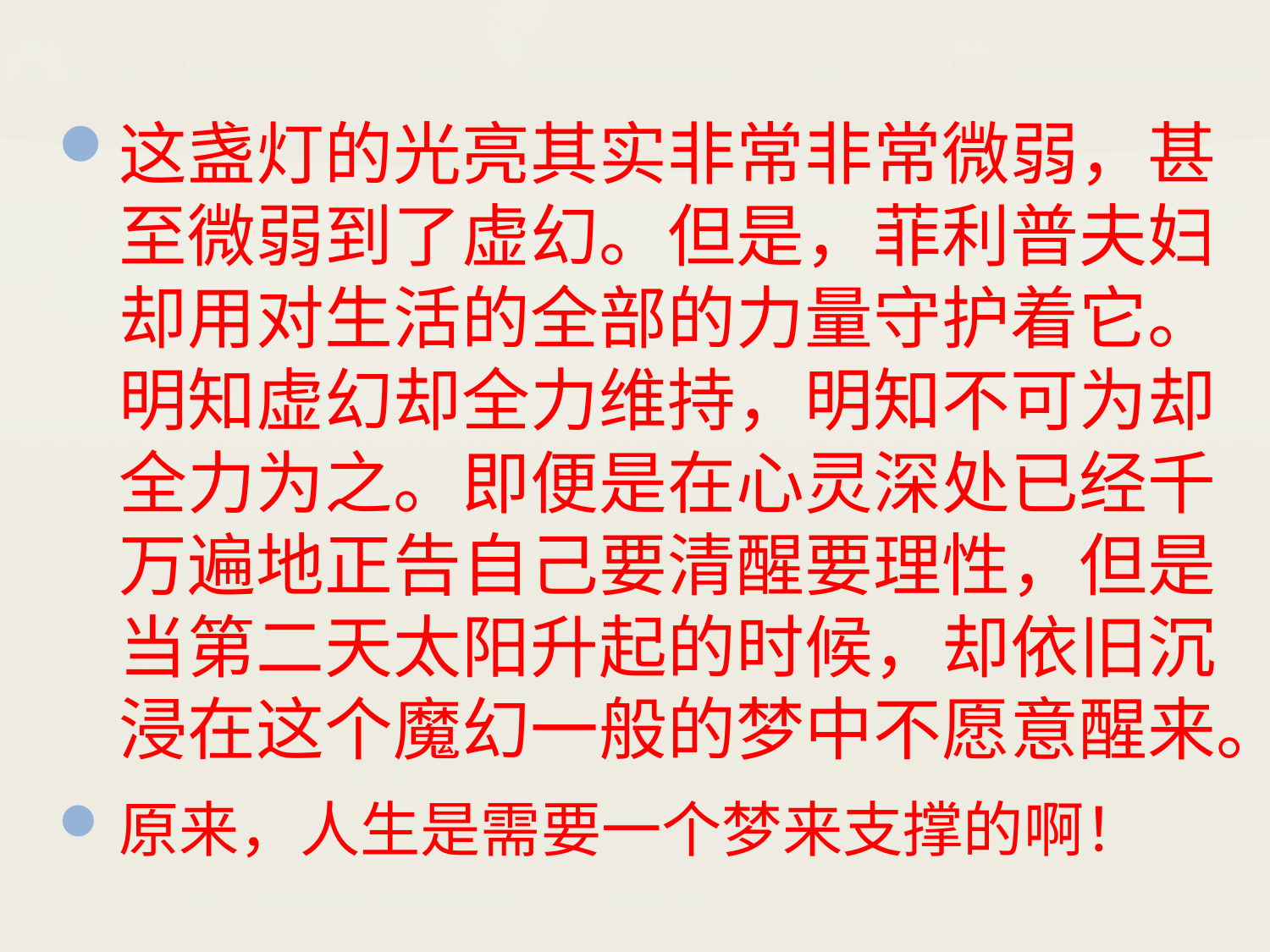

这盏灯的光亮其实非常非常微弱，甚至微弱到了虚幻。但是，菲利普夫妇却用对生活的全部的力量守护着它。明知虚幻却全力维持，明知不可为却全力为之。即便是在心灵深处已经千万遍地正告自己要清醒要理性，但是当第二天太阳升起的时候，却依旧沉浸在这个魔幻一般的梦中不愿意醒来。
原来，人生是需要一个梦来支撑的啊！